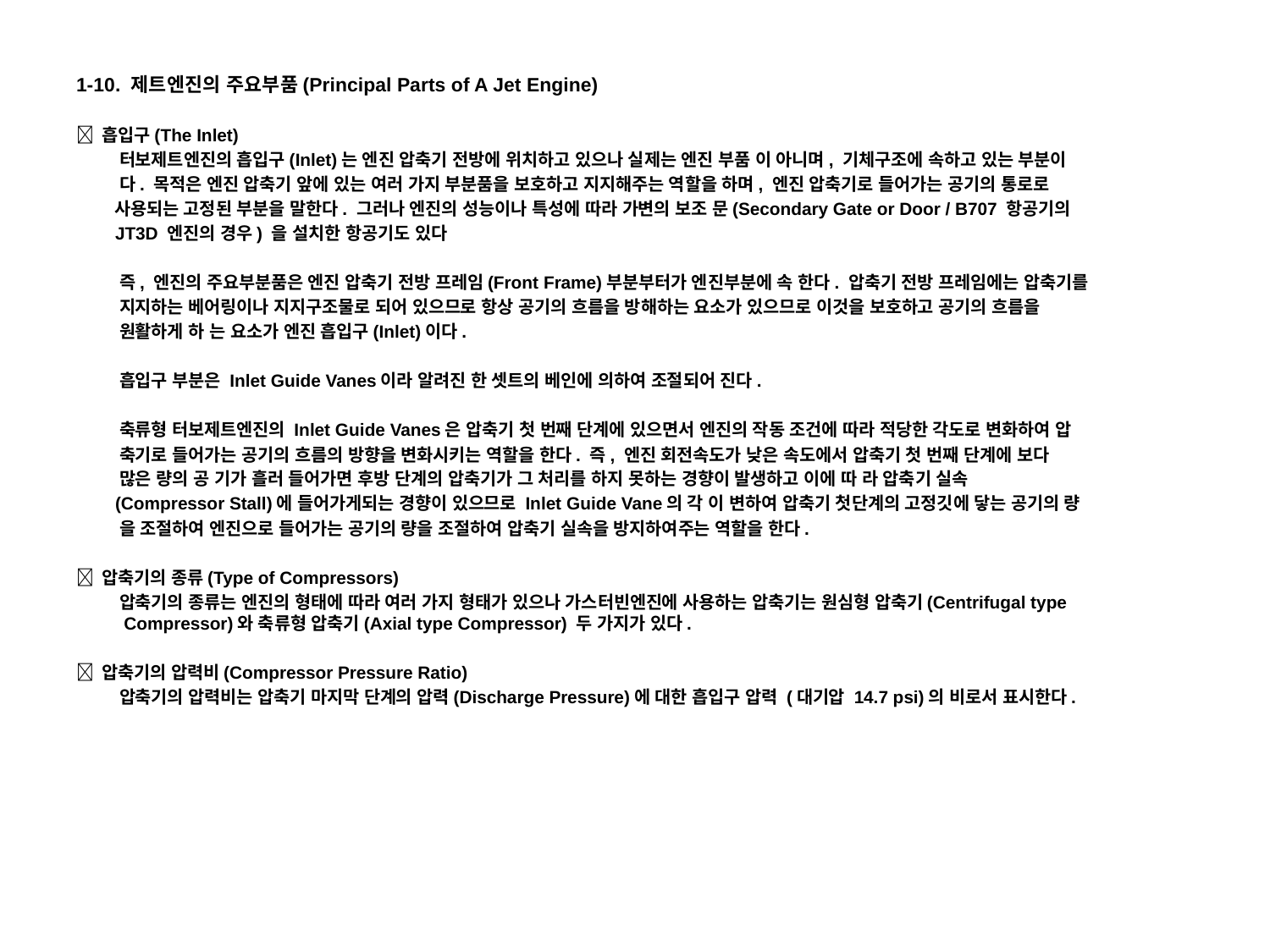

1-10. 제트엔진의 주요부품(Principal Parts of A Jet Engine)

󰊱 흡입구(The Inlet)
        터보제트엔진의 흡입구(Inlet)는 엔진 압축기 전방에 위치하고 있으나 실제는 엔진 부품 이 아니며, 기체구조에 속하고 있는 부분이
        다. 목적은 엔진 압축기 앞에 있는 여러 가지 부분품을 보호하고 지지해주는 역할을 하며, 엔진 압축기로 들어가는 공기의 통로로
       사용되는 고정된 부분을 말한다. 그러나 엔진의 성능이나 특성에 따라 가변의 보조 문(Secondary Gate or Door / B707 항공기의
        JT3D 엔진의 경우) 을 설치한 항공기도 있다

        즉, 엔진의 주요부분품은 엔진 압축기 전방 프레임(Front Frame)부분부터가 엔진부분에 속 한다. 압축기 전방 프레임에는 압축기를
        지지하는 베어링이나 지지구조물로 되어 있으므로 항상 공기의 흐름을 방해하는 요소가 있으므로 이것을 보호하고 공기의 흐름을
        원활하게 하 는 요소가 엔진 흡입구(Inlet)이다.

        흡입구 부분은 Inlet Guide Vanes이라 알려진 한 셋트의 베인에 의하여 조절되어 진다.

        축류형 터보제트엔진의 Inlet Guide Vanes은 압축기 첫 번째 단계에 있으면서 엔진의 작동 조건에 따라 적당한 각도로 변화하여 압
        축기로 들어가는 공기의 흐름의 방향을 변화시키는 역할을 한다. 즉, 엔진 회전속도가 낮은 속도에서 압축기 첫 번째 단계에 보다
        많은 량의 공 기가 흘러 들어가면 후방 단계의 압축기가 그 처리를 하지 못하는 경향이 발생하고 이에 따 라 압축기 실속
        (Compressor Stall)에 들어가게되는 경향이 있으므로 Inlet Guide Vane의 각 이 변하여 압축기 첫단계의 고정깃에 닿는 공기의 량
        을 조절하여 엔진으로 들어가는 공기의 량을 조절하여 압축기 실속을 방지하여주는 역할을 한다.

󰊲 압축기의 종류(Type of Compressors)
        압축기의 종류는 엔진의 형태에 따라 여러 가지 형태가 있으나 가스터빈엔진에 사용하는 압축기는 원심형 압축기(Centrifugal type Compressor)와 축류형 압축기(Axial type Compressor) 두 가지가 있다.

󰊳 압축기의 압력비(Compressor Pressure Ratio)
        압축기의 압력비는 압축기 마지막 단계의 압력(Discharge Pressure)에 대한 흡입구 압력 (대기압 14.7 psi)의 비로서 표시한다.